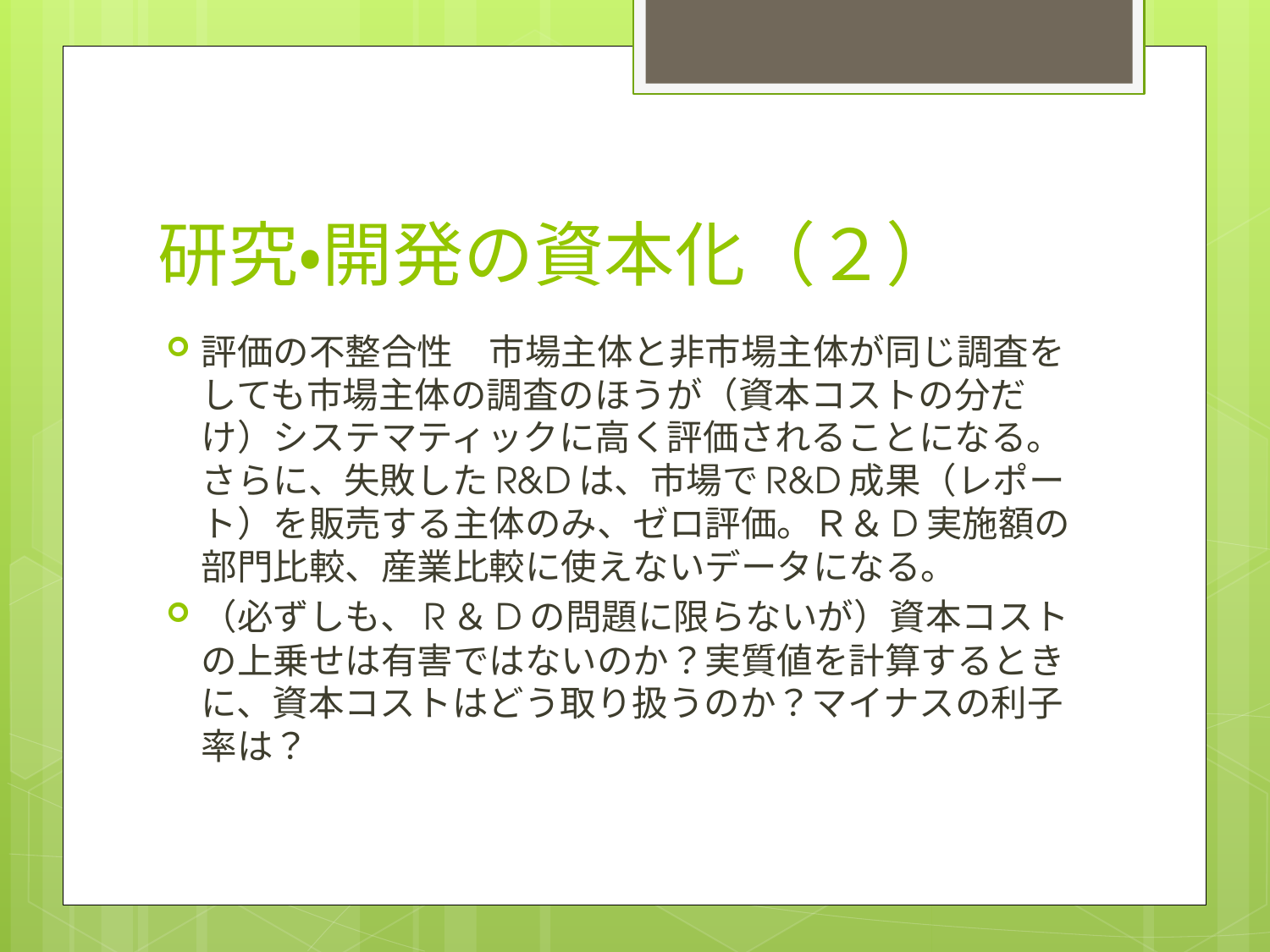

# 研究・開発の資本化（２）
評価の不整合性　市場主体と非市場主体が同じ調査をしても市場主体の調査のほうが（資本コストの分だけ）システマティックに高く評価されることになる。さらに、失敗したR&Dは、市場でR&D成果（レポート）を販売する主体のみ、ゼロ評価。Ｒ＆D実施額の部門比較、産業比較に使えないデータになる。
（必ずしも、R＆Dの問題に限らないが）資本コストの上乗せは有害ではないのか？実質値を計算するときに、資本コストはどう取り扱うのか？マイナスの利子率は？